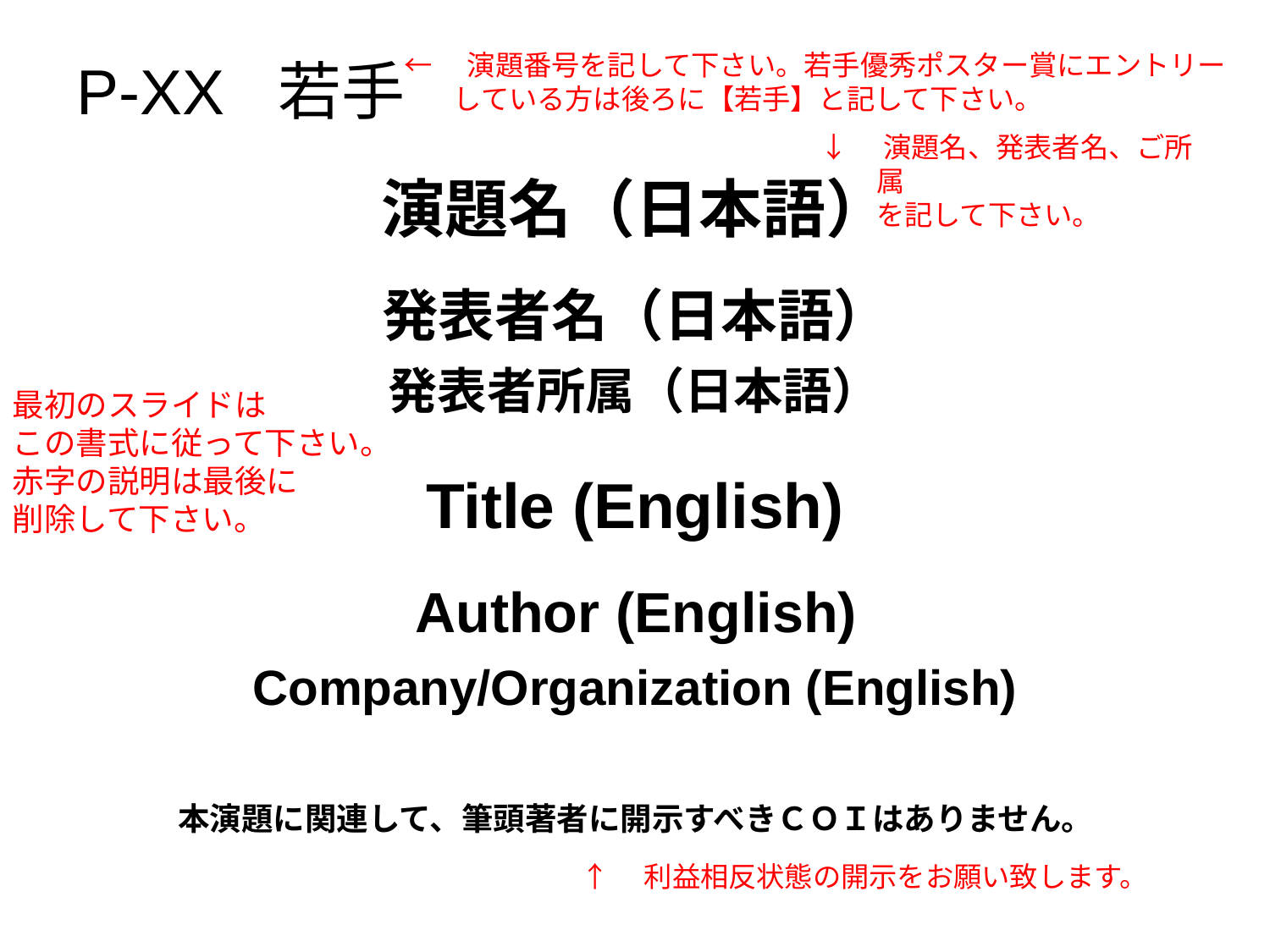

←　演題番号を記して下さい。若手優秀ポスター賞にエントリーしている方は後ろに【若手】と記して下さい。
# P-XX 若手
 ↓　演題名、発表者名、ご所属
を記して下さい。
演題名（日本語）
発表者名（日本語）
発表者所属（日本語）
最初のスライドは
この書式に従って下さい。赤字の説明は最後に
削除して下さい。
Title (English)
Author (English)
Company/Organization (English)
本演題に関連して、筆頭著者に開示すべきＣＯＩはありません。
↑　利益相反状態の開示をお願い致します。